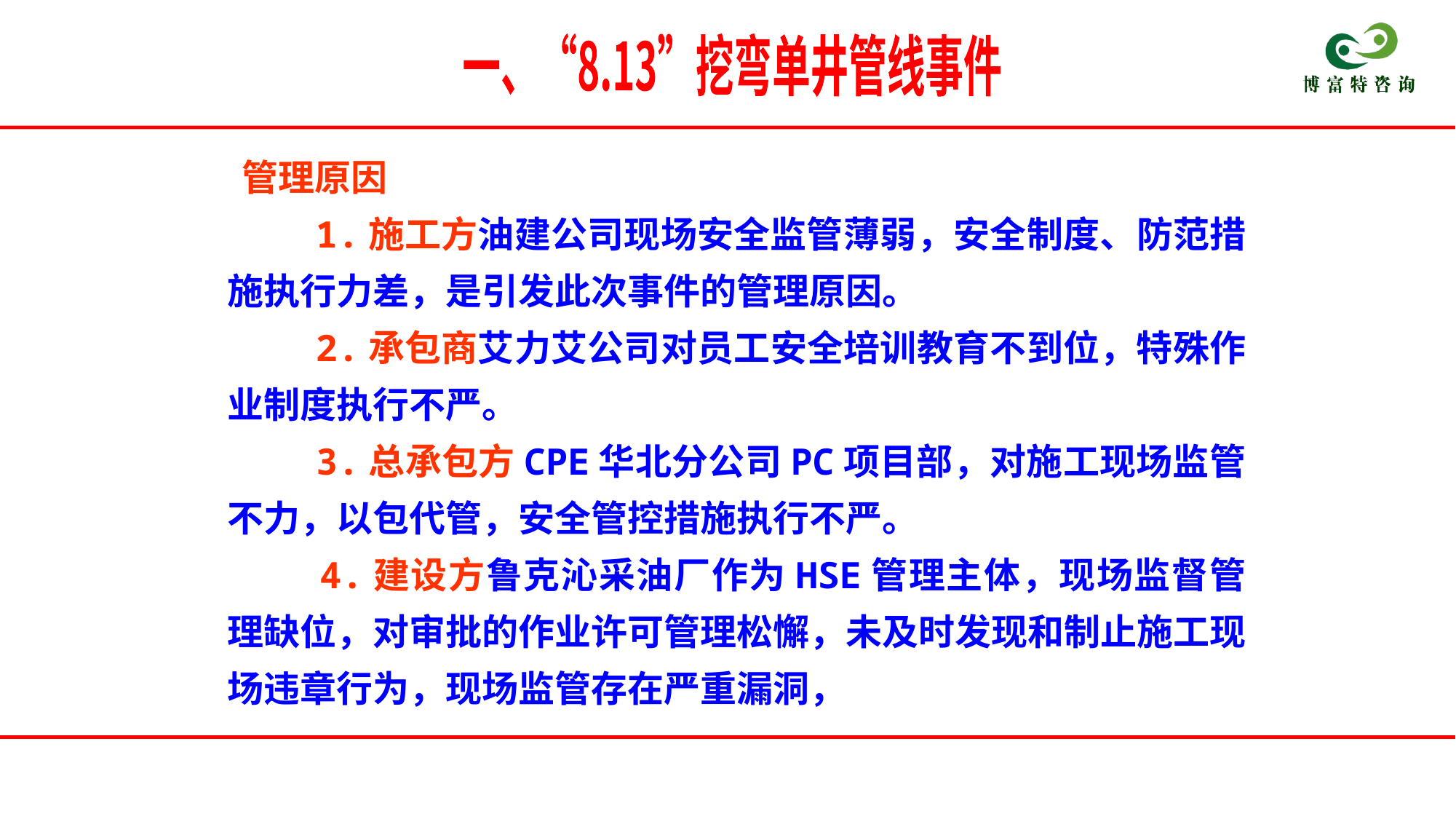

一、“8.13”挖弯单井管线事件
 管理原因
    1.施工方油建公司现场安全监管薄弱，安全制度、防范措施执行力差，是引发此次事件的管理原因。
    2.承包商艾力艾公司对员工安全培训教育不到位，特殊作业制度执行不严。
    3.总承包方CPE华北分公司PC项目部，对施工现场监管不力，以包代管，安全管控措施执行不严。
    4.建设方鲁克沁采油厂作为HSE管理主体，现场监督管理缺位，对审批的作业许可管理松懈，未及时发现和制止施工现场违章行为，现场监管存在严重漏洞，